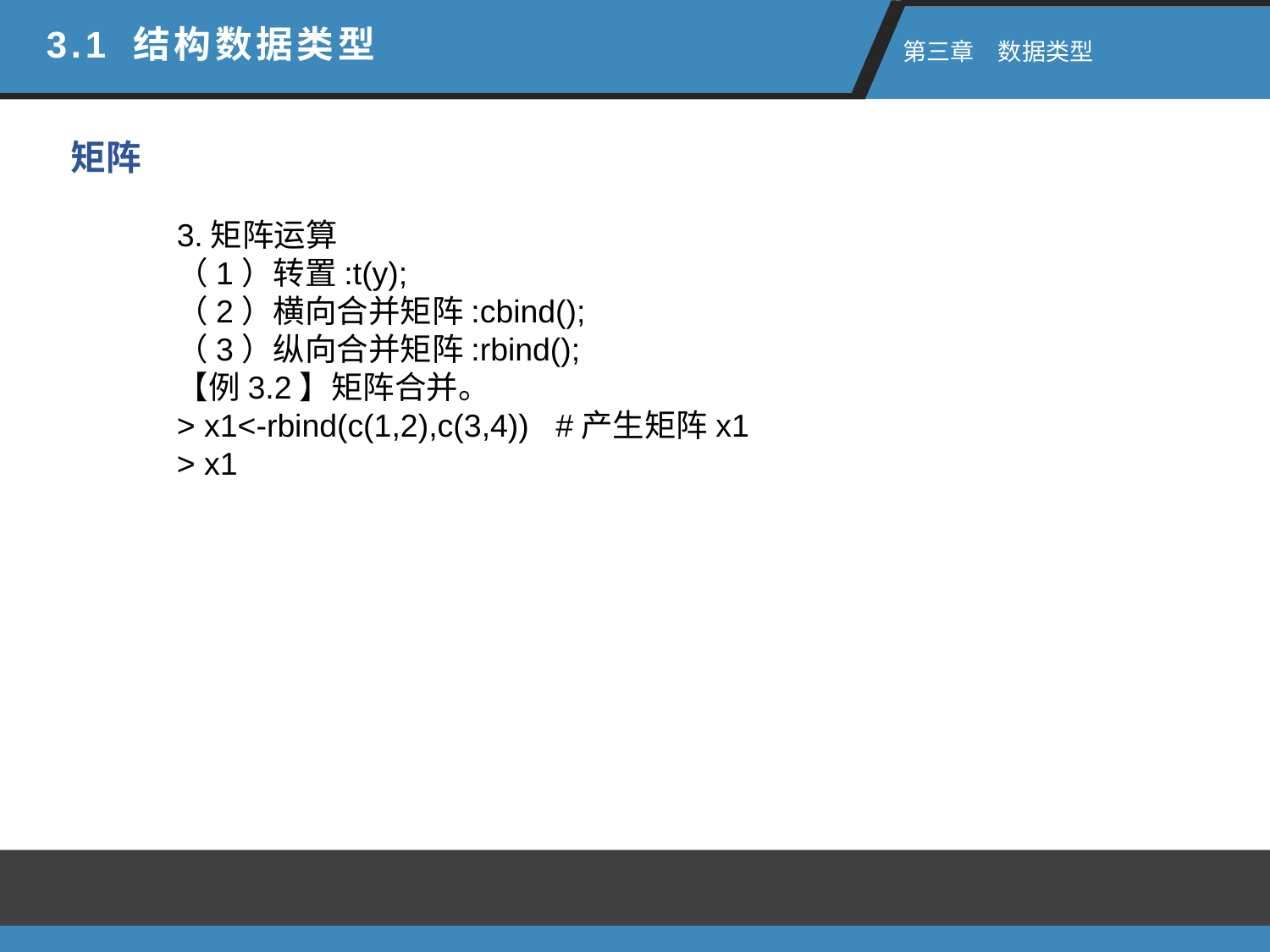

3.1 结构数据类型
  第三章　数据类型
矩阵
3.矩阵运算
（1）转置:t(y);
（2）横向合并矩阵:cbind();
（3）纵向合并矩阵:rbind();
【例3.2】矩阵合并。
> x1<-rbind(c(1,2),c(3,4))   #产生矩阵x1
> x1